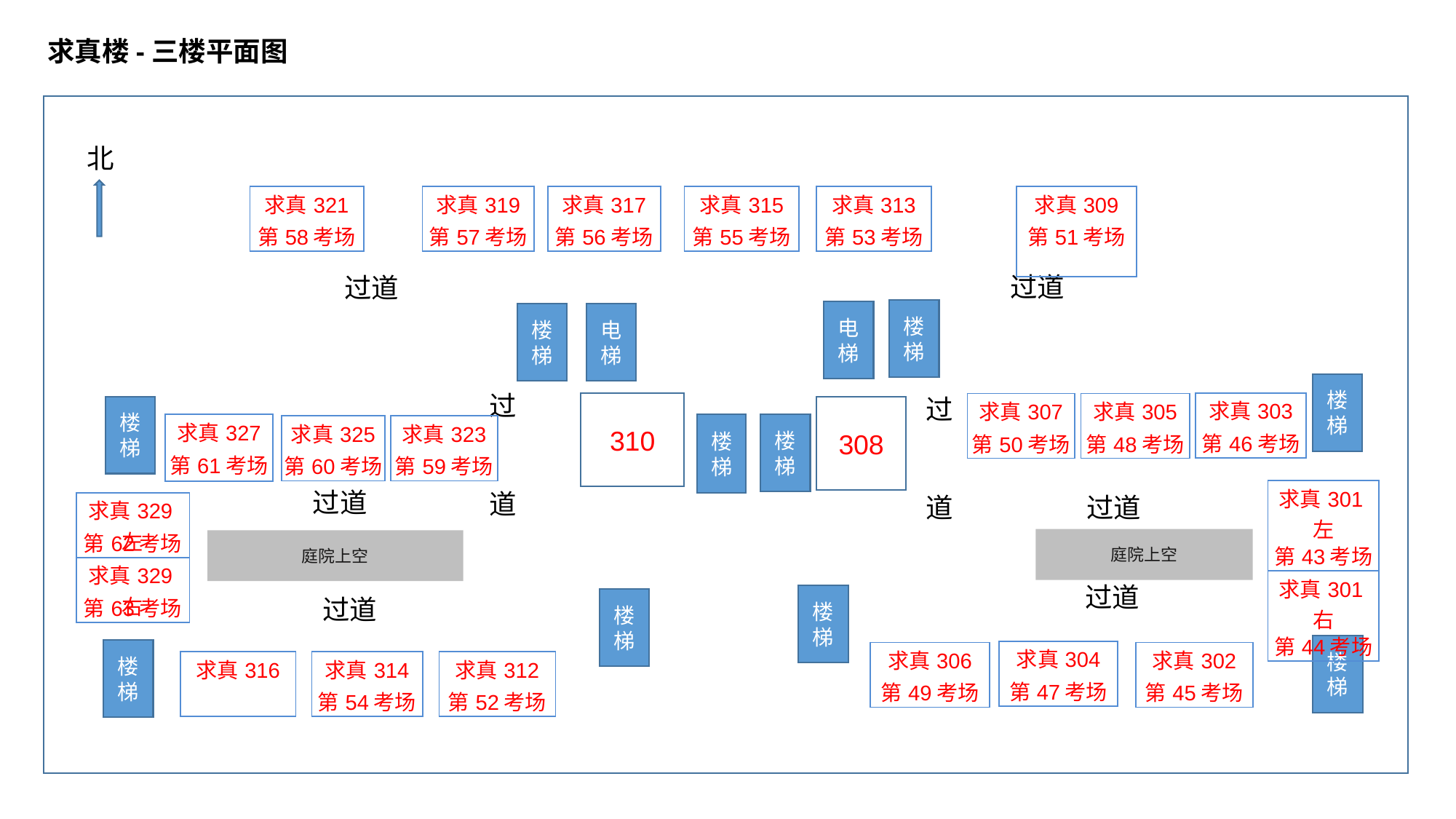

求真楼-三楼平面图

北

| 求真321 |
| --- |
| 第58考场 |
| 求真319 |
| --- |
| 第57考场 |
| 求真317 |
| --- |
| 第56考场 |
| 求真315 |
| --- |
| 第55考场 |
| 求真313 |
| --- |
| 第53考场 |
| 求真309 |
| --- |
| 第51考场 |
过道
过道
楼梯
电梯
楼梯
电梯
楼梯
过

道
过

道
| 求真303 |
| --- |
| 第46考场 |
310
| 求真307 |
| --- |
| 第50考场 |
| 求真305 |
| --- |
| 第48考场 |
楼梯
308
| 求真327 |
| --- |
| 第61考场 |
楼梯
楼梯
| 求真325 |
| --- |
| 第60考场 |
| 求真323 |
| --- |
| 第59考场 |
过道
| 求真301左 |
| --- |
| 第43考场 |
| 求真301右 |
| 第44考场 |
过道
| 求真329左 |
| --- |
| 第62考场 |
| 求真329右 |
| 第63考场 |
庭院上空
庭院上空
过道
楼梯
过道
楼梯
楼梯
楼梯
| 求真304 |
| --- |
| 第47考场 |
| 求真306 |
| --- |
| 第49考场 |
| 求真302 |
| --- |
| 第45考场 |
| 求真316 |
| --- |
|  |
| 求真314 |
| --- |
| 第54考场 |
| 求真312 |
| --- |
| 第52考场 |